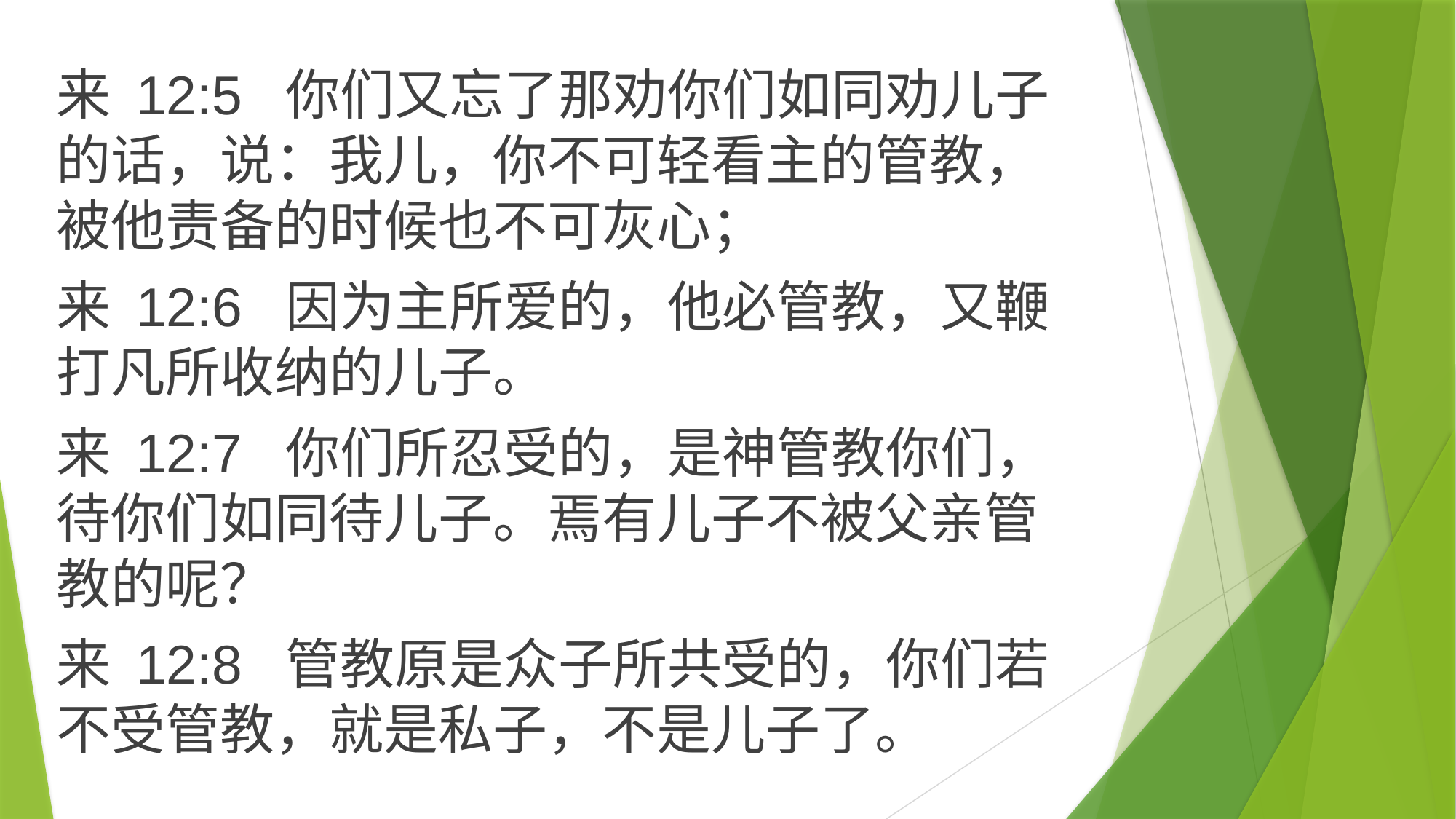

来 12:5  你们又忘了那劝你们如同劝儿子的话，说：我儿，你不可轻看主的管教，被他责备的时候也不可灰心；
来 12:6  因为主所爱的，他必管教，又鞭打凡所收纳的儿子。
来 12:7  你们所忍受的，是神管教你们，待你们如同待儿子。焉有儿子不被父亲管教的呢？
来 12:8  管教原是众子所共受的，你们若不受管教，就是私子，不是儿子了。